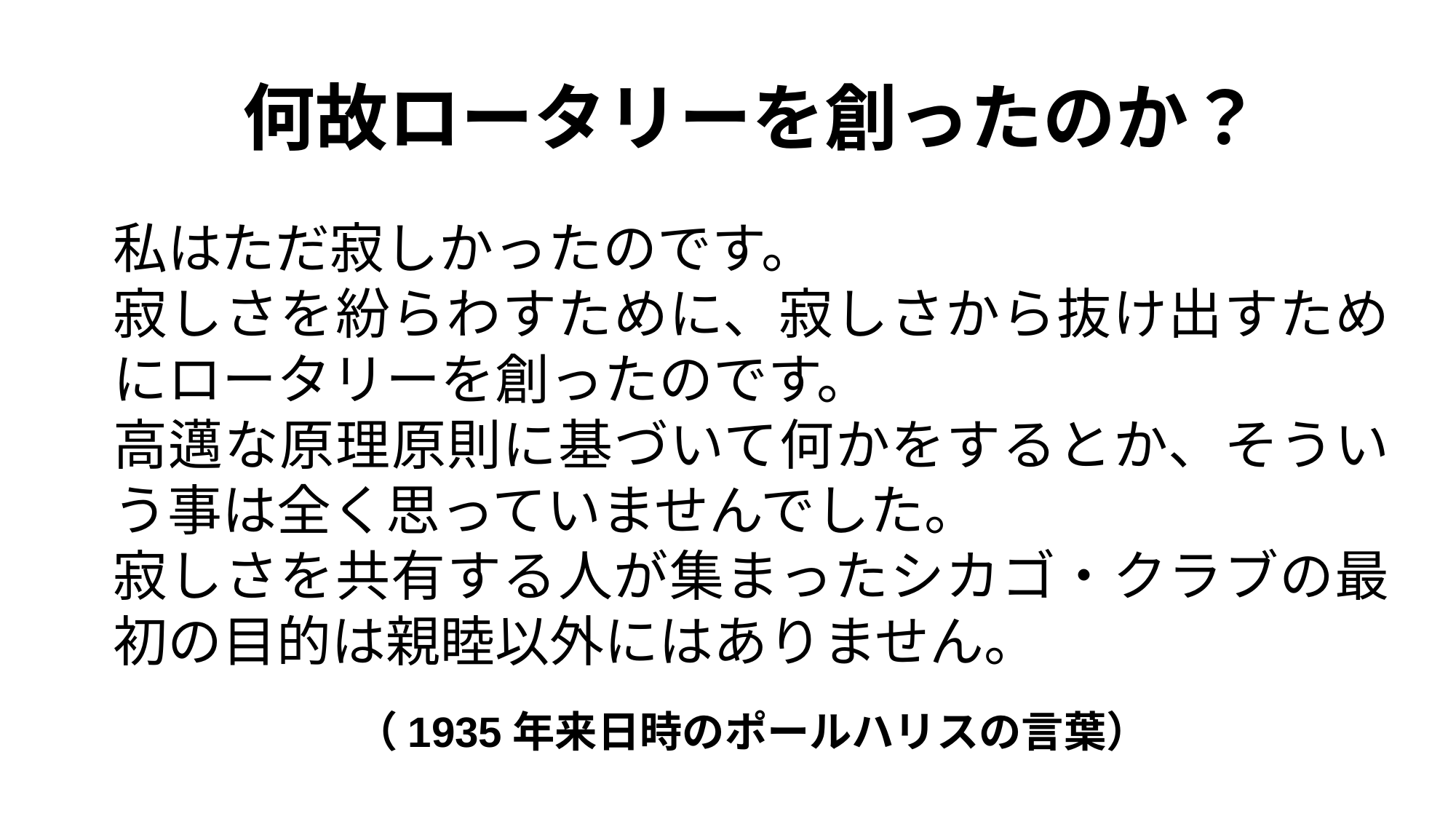

何故ロータリーを創ったのか？

私はただ寂しかったのです。
寂しさを紛らわすために、寂しさから抜け出すためにロータリーを創ったのです。
高邁な原理原則に基づいて何かをするとか、そういう事は全く思っていませんでした。
寂しさを共有する人が集まったシカゴ・クラブの最初の目的は親睦以外にはありません。

（1935年来日時のポールハリスの言葉）